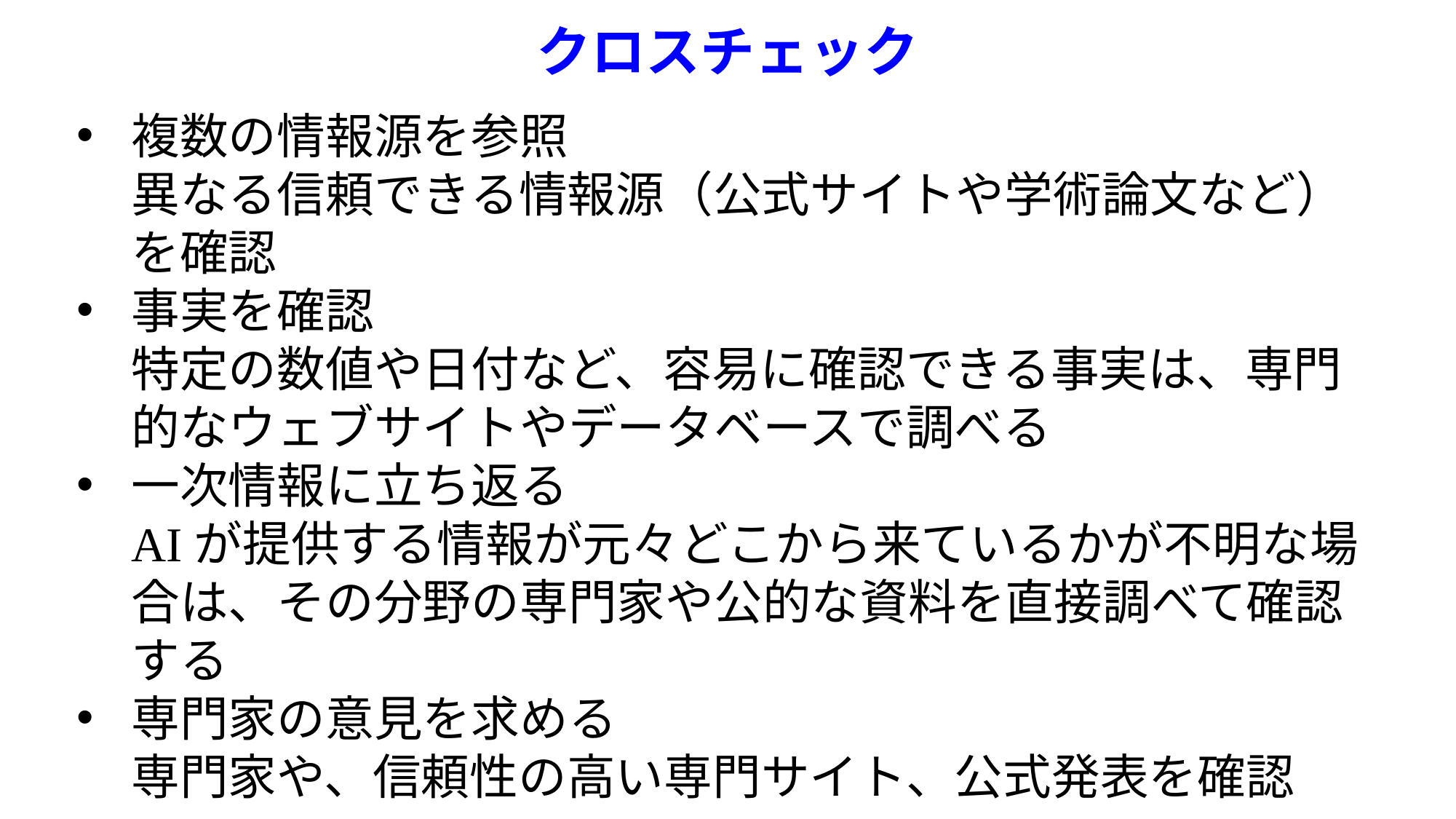

# クロスチェック
複数の情報源を参照
異なる信頼できる情報源（公式サイトや学術論文など）を確認
事実を確認
特定の数値や日付など、容易に確認できる事実は、専門的なウェブサイトやデータベースで調べる
一次情報に立ち返る
AIが提供する情報が元々どこから来ているかが不明な場合は、その分野の専門家や公的な資料を直接調べて確認する
専門家の意見を求める
専門家や、信頼性の高い専門サイト、公式発表を確認